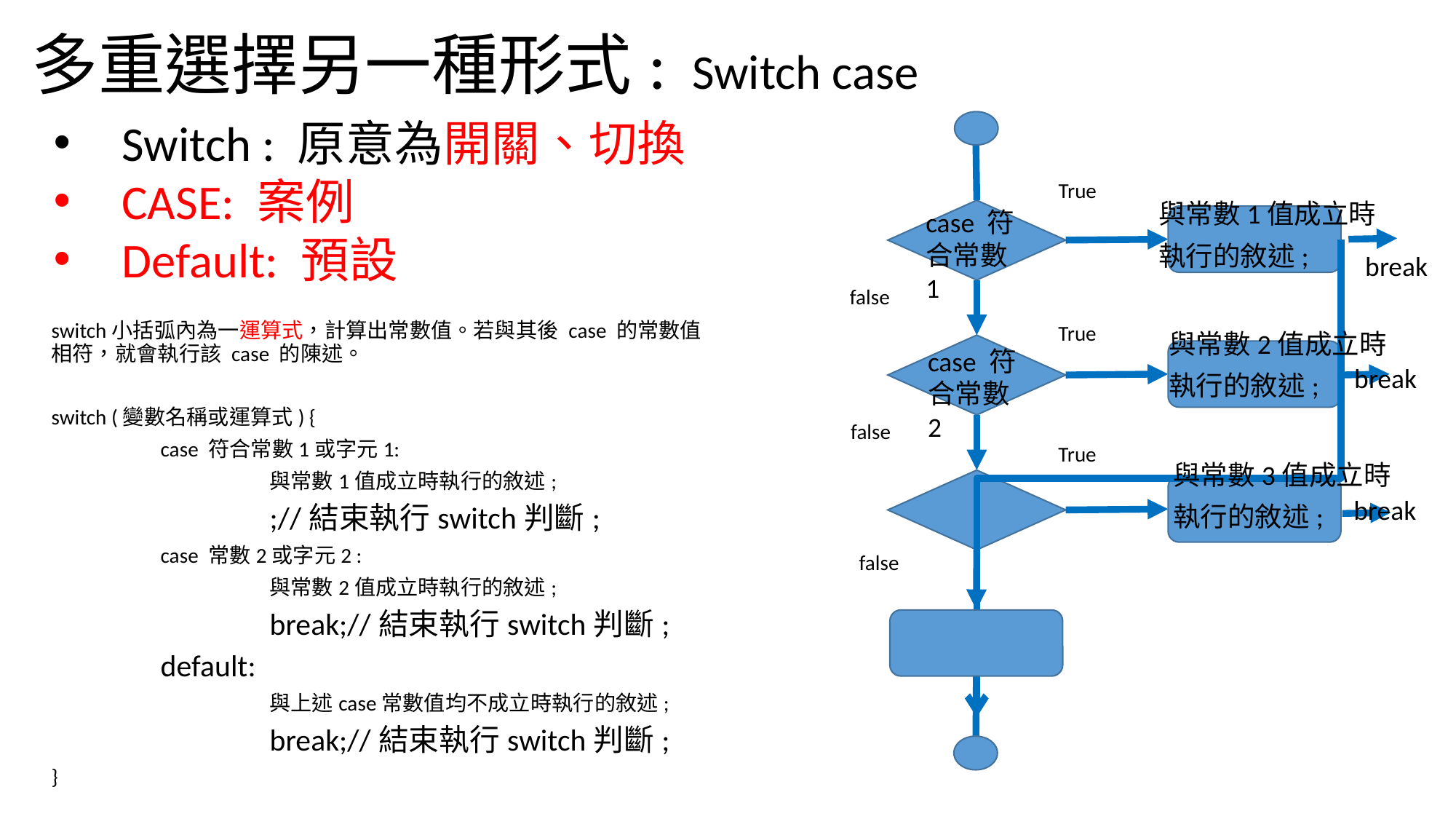

# 多重選擇另一種形式:  Switch case
Switch : 原意為開關、切換
CASE: 案例
Default: 預設

True
false
True
false
True
false

與常數1值成立時
執行的敘述;
case 符合常數1
break
switch小括弧內為一運算式，計算出常數值。若與其後 case 的常數值相符，就會執行該 case 的陳述。

switch (變數名稱或運算式) {
	case 符合常數1或字元1:
		與常數1值成立時執行的敘述;
		;//結束執行switch判斷;
	case 常數2或字元2 :
		與常數2值成立時執行的敘述;
		break;//結束執行switch判斷;
	default:
		與上述case常數值均不成立時執行的敘述;
		break;//結束執行switch判斷;
}
與常數2值成立時
執行的敘述;
case 符合常數2
break
與常數3值成立時
執行的敘述;
break